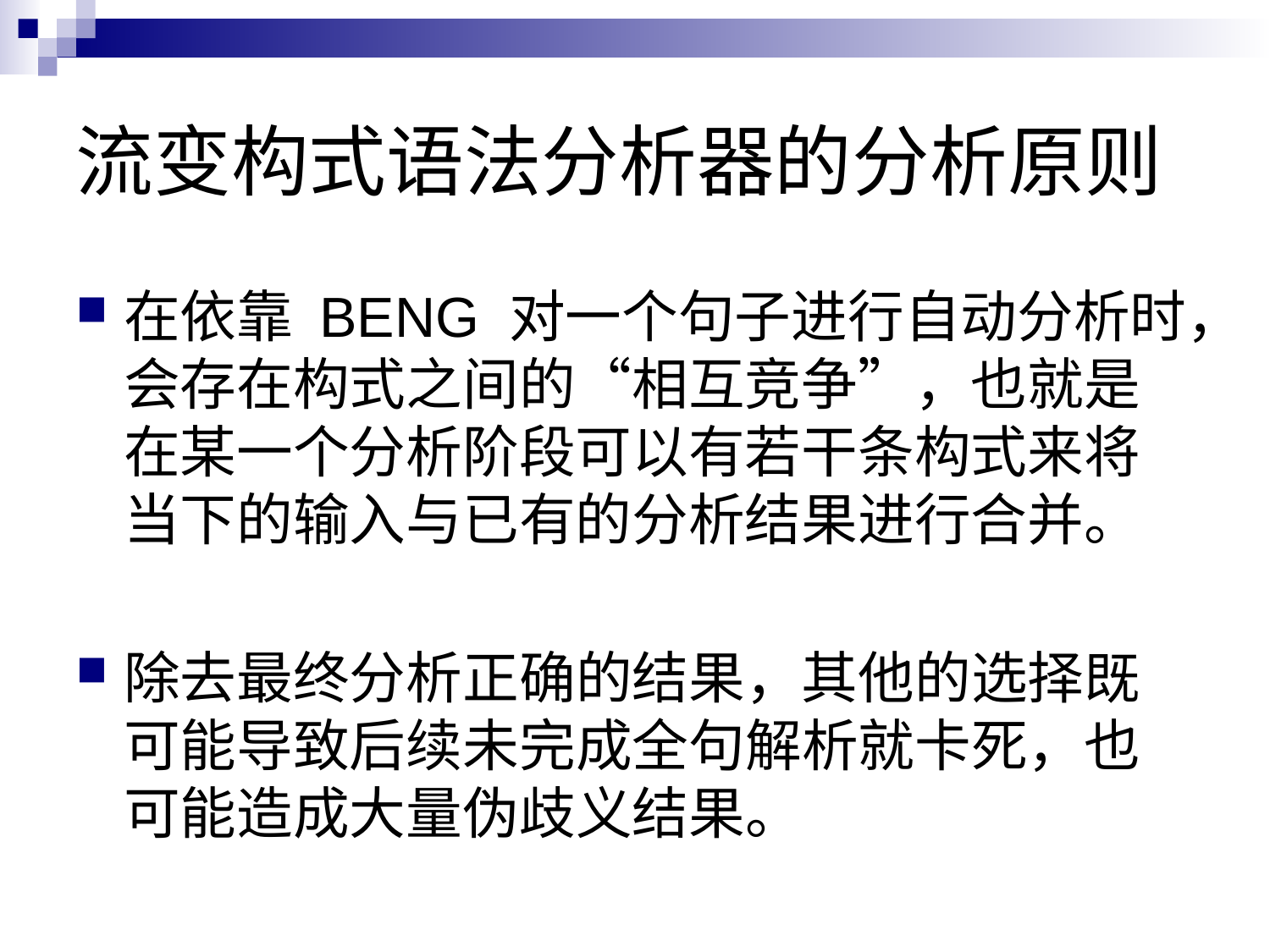

# 流变构式语法分析器的分析原则
在依靠 BENG 对一个句子进行自动分析时，会存在构式之间的“相互竞争”，也就是在某一个分析阶段可以有若干条构式来将当下的输入与已有的分析结果进行合并。

除去最终分析正确的结果，其他的选择既可能导致后续未完成全句解析就卡死，也可能造成大量伪歧义结果。